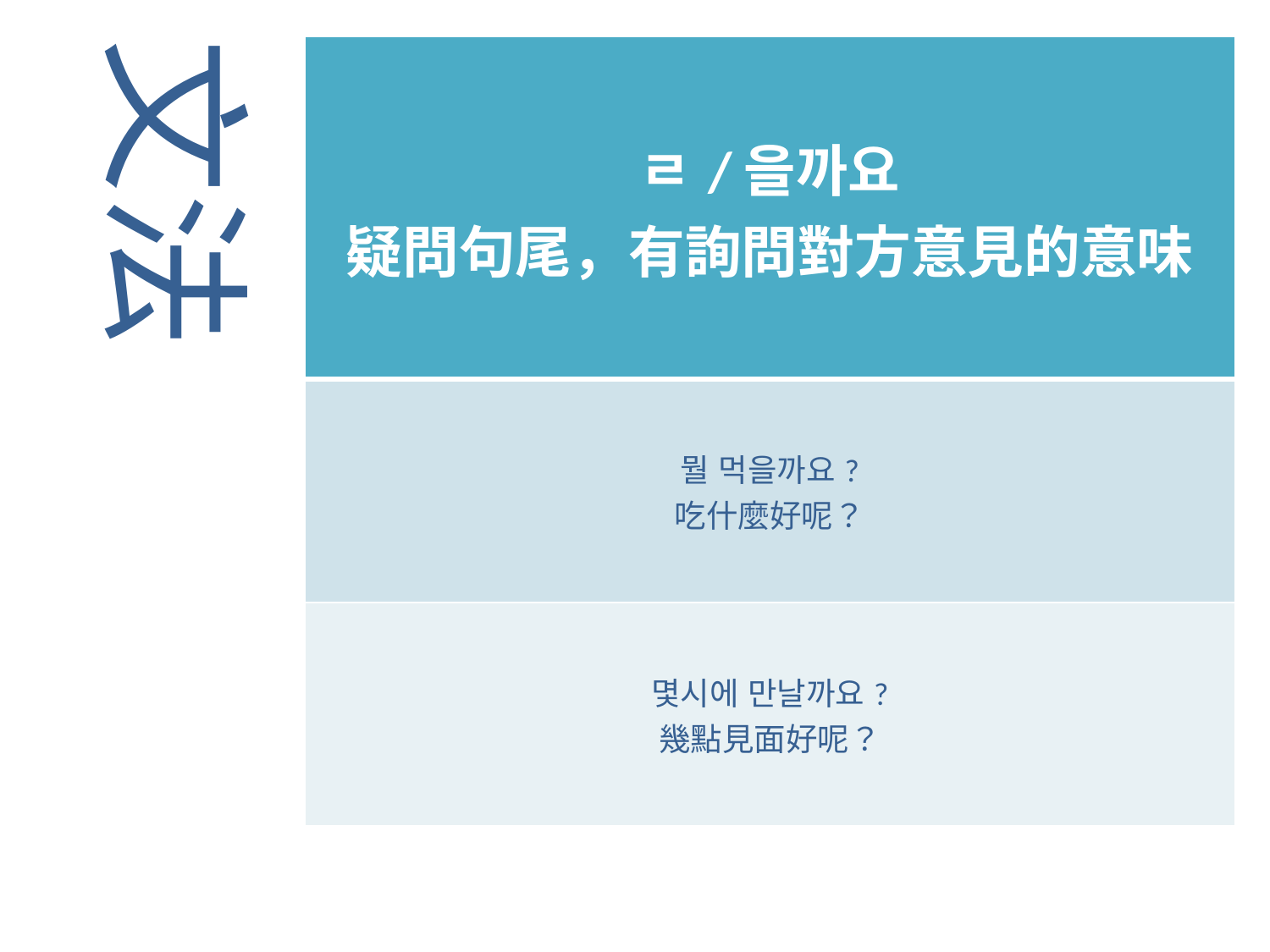

文法
| ㄹ/을까요 疑問句尾，有詢問對方意見的意味 |
| --- |
| 뭘 먹을까요? 吃什麼好呢？ |
| 몇시에 만날까요? 幾點見面好呢？ |